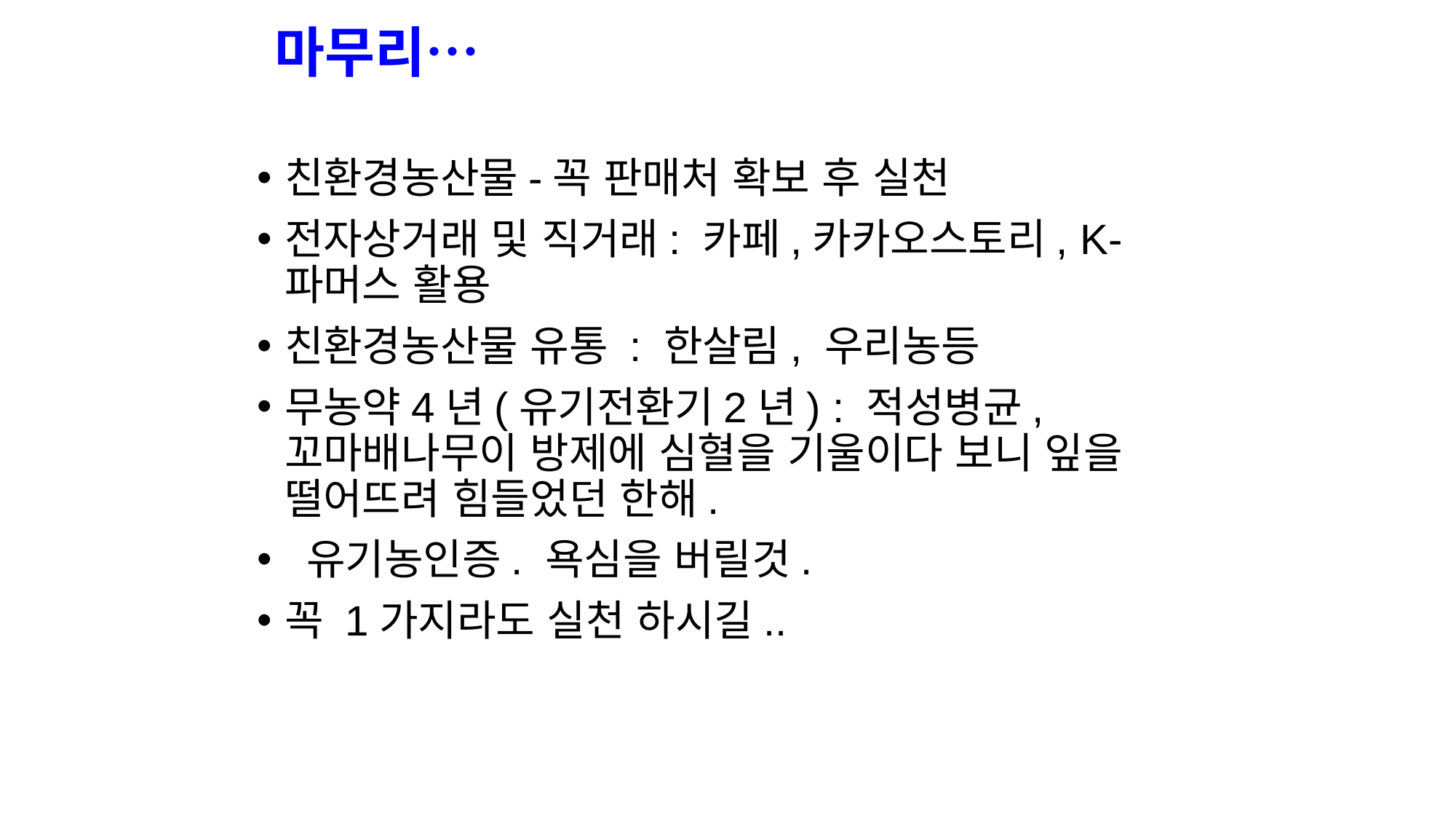

마무리…
친환경농산물-꼭 판매처 확보 후 실천
전자상거래 및 직거래: 카페,카카오스토리, K-파머스 활용
친환경농산물 유통 : 한살림, 우리농등
무농약4년(유기전환기2년) : 적성병균, 꼬마배나무이 방제에 심혈을 기울이다 보니 잎을 떨어뜨려 힘들었던 한해.
 유기농인증. 욕심을 버릴것.
꼭 1가지라도 실천 하시길..